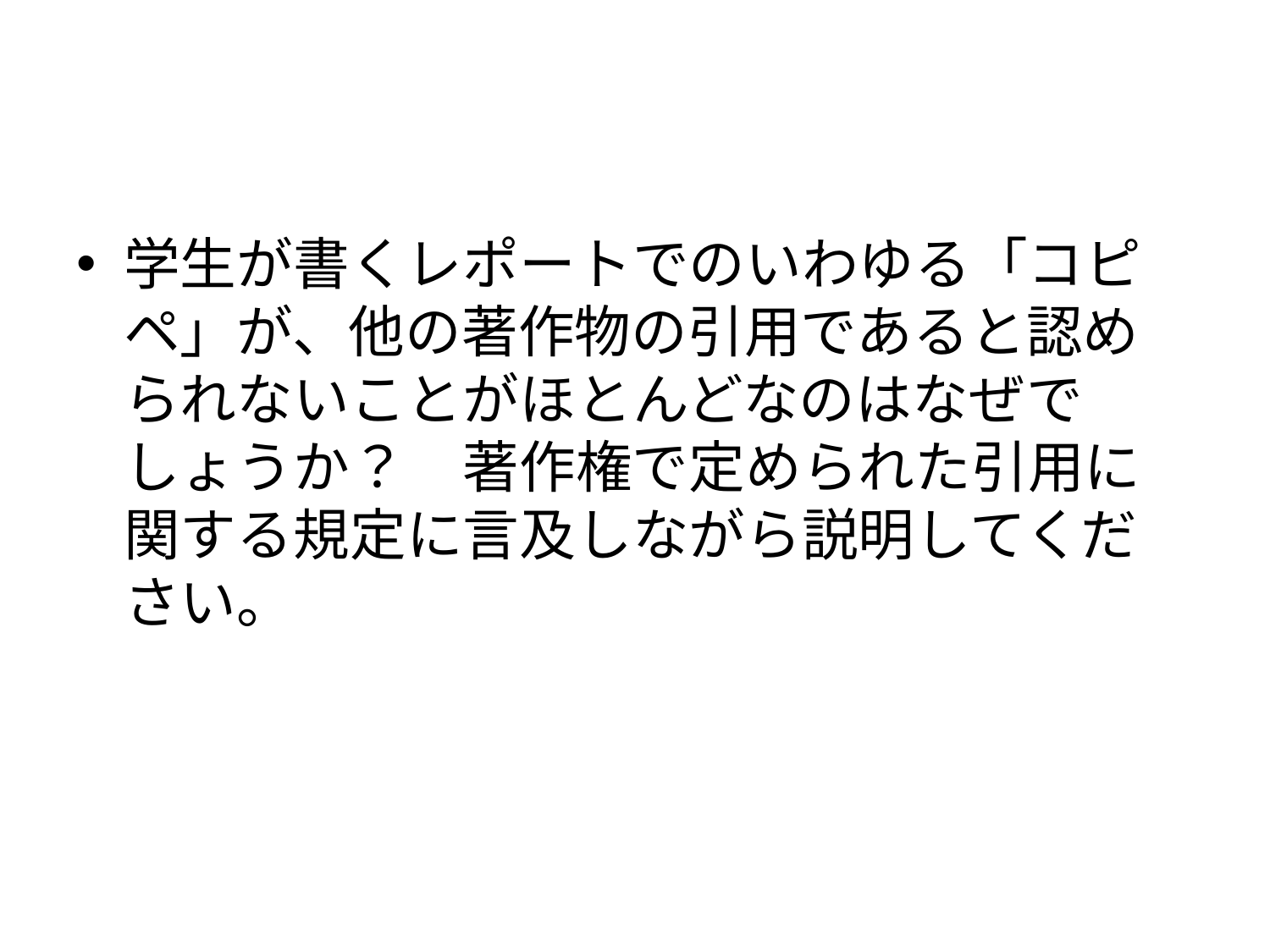

#
学生が書くレポートでのいわゆる「コピペ」が、他の著作物の引用であると認められないことがほとんどなのはなぜでしょうか？　著作権で定められた引用に関する規定に言及しながら説明してください。